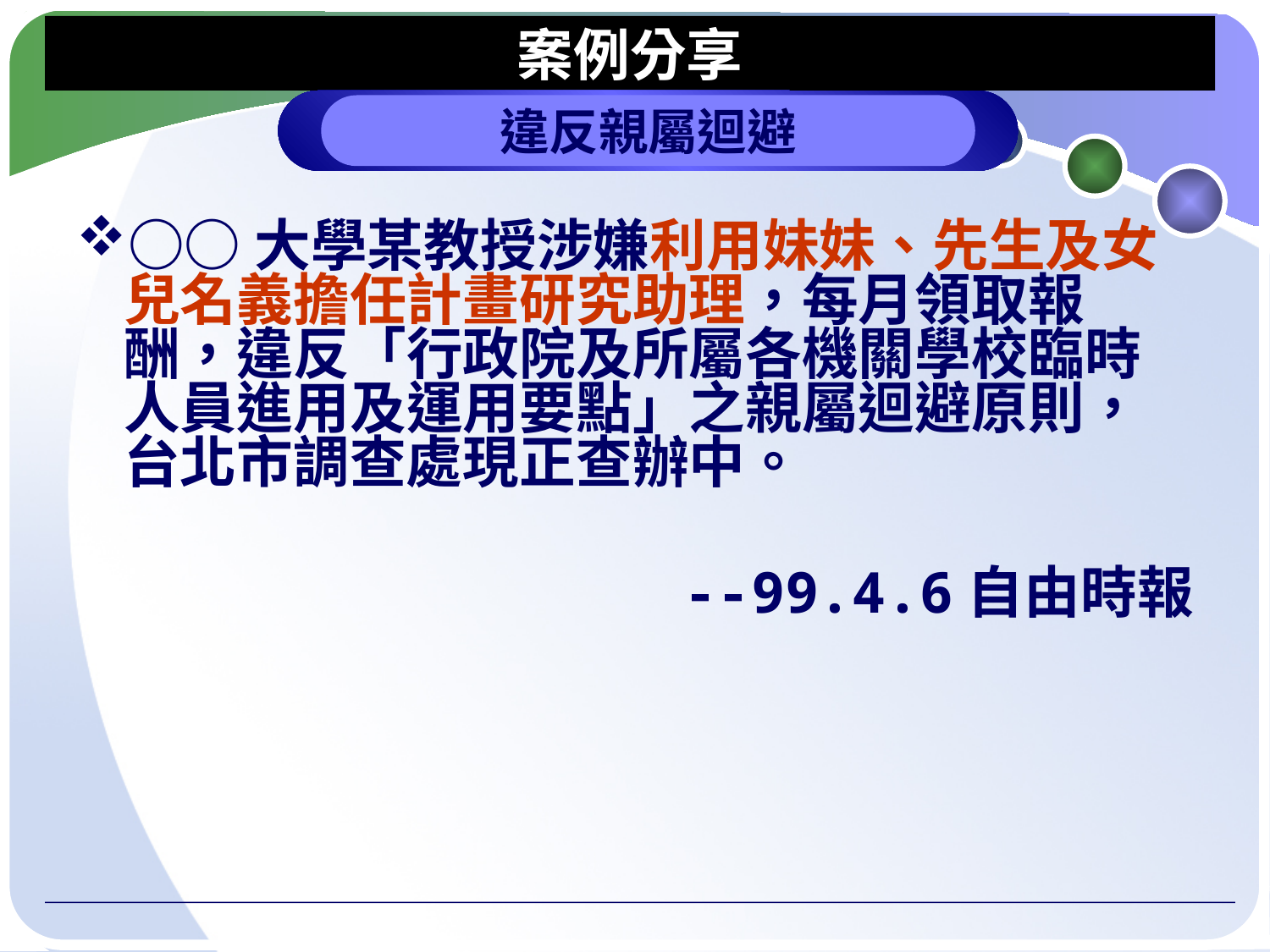

案例分享
# 案例分享

違反親屬迴避
○○大學某教授涉嫌利用妹妹、先生及女兒名義擔任計畫研究助理，每月領取報酬，違反「行政院及所屬各機關學校臨時人員進用及運用要點」之親屬迴避原則，台北市調查處現正查辦中。

  --99.4.6自由時報